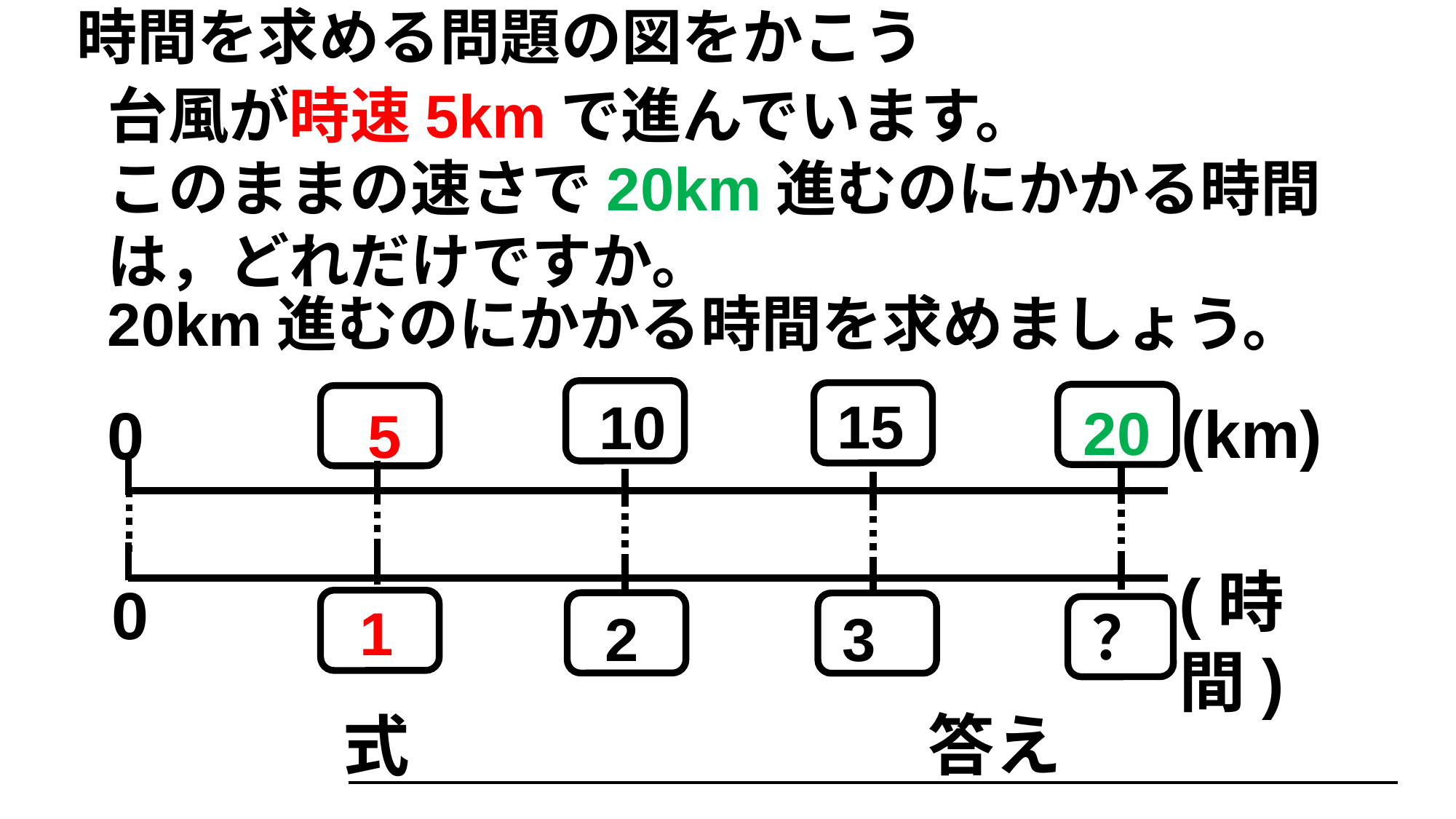

時間を求める問題の図をかこう
台風が時速5kmで進んでいます。
このままの速さで20km進むのにかかる時間は，どれだけですか。
20km進むのにかかる時間を求めましょう。

15

10

(km)
0
20
5
(時間)
0
1

？
3
2

答え
式